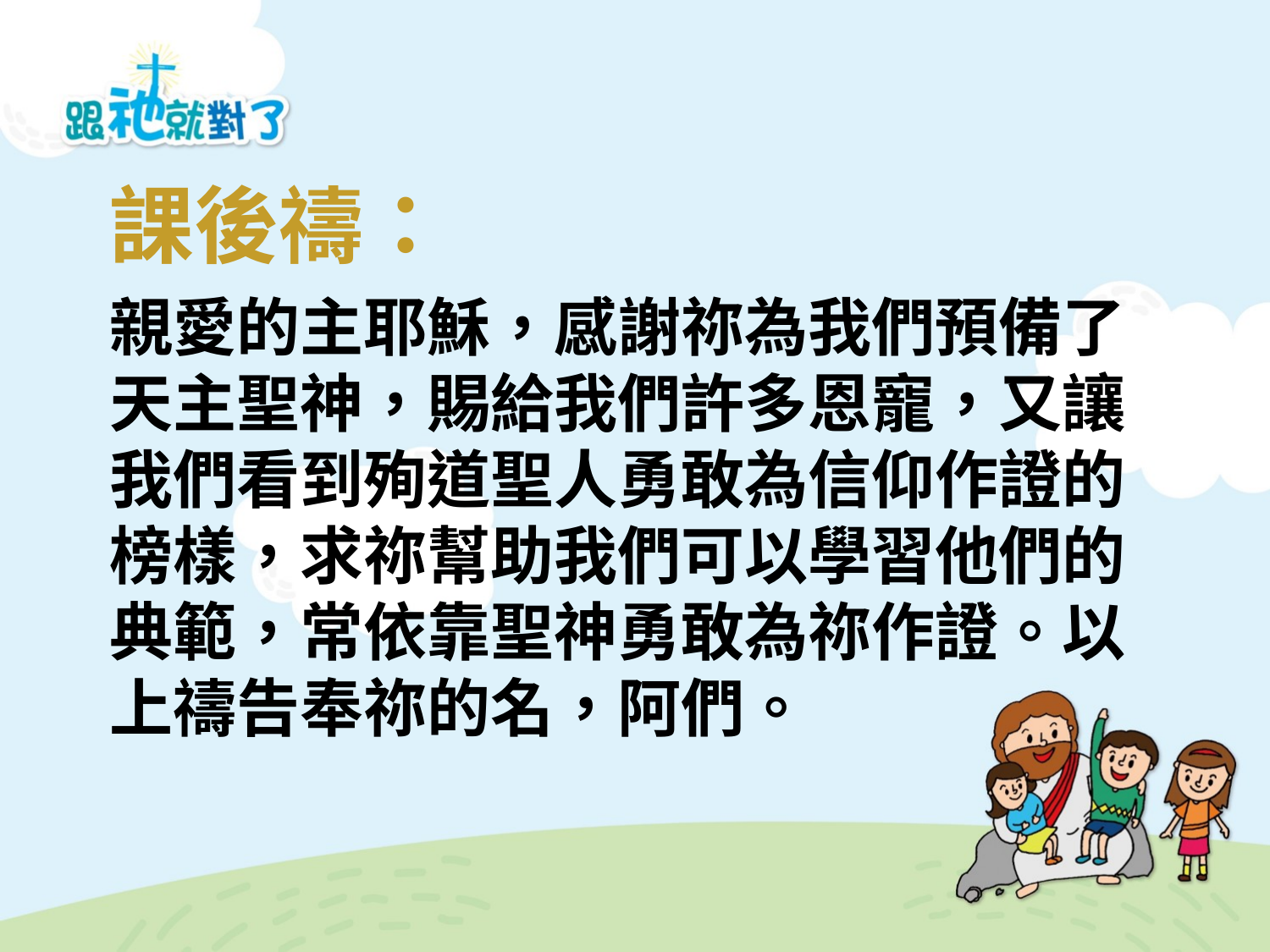

課後禱：
親愛的主耶穌，感謝祢為我們預備了天主聖神，賜給我們許多恩寵，又讓我們看到殉道聖人勇敢為信仰作證的榜樣，求祢幫助我們可以學習他們的典範，常依靠聖神勇敢為祢作證。以上禱告奉祢的名，阿們。